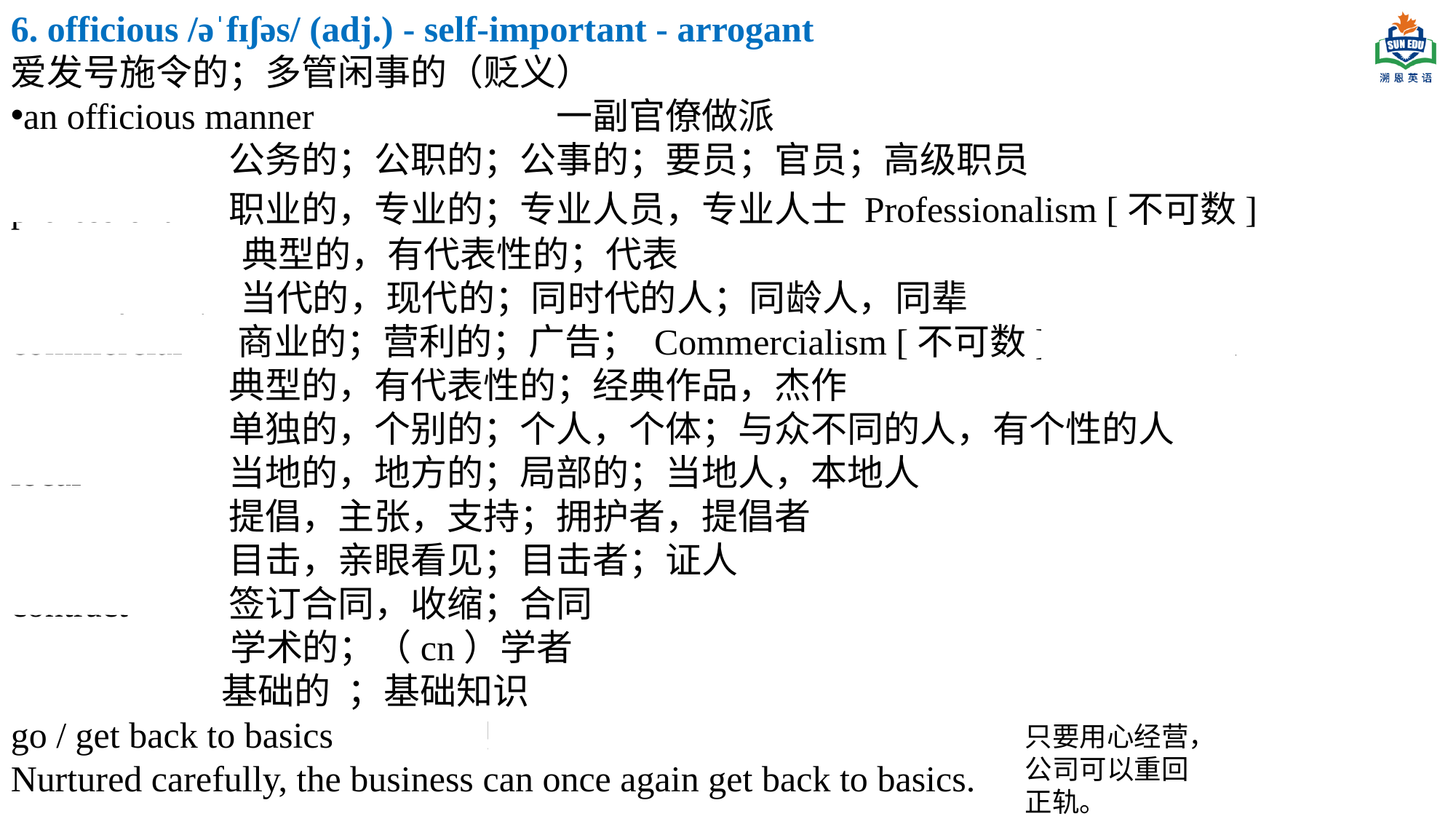

6. officious /əˈfɪʃəs/ (adj.) - self-important - arrogant
爱发号施令的；多管闲事的（贬义）
an officious manner 			一副官僚做派
official   	公务的；公职的；公事的；要员；官员；高级职员
professional	职业的，专业的；专业人员，专业人士 Professionalism [不可数]：职业素养
representative  典型的，有代表性的；代表
contemporary  当代的，现代的；同时代的人；同龄人，同辈
commercial     商业的；营利的；广告； Commercialism [不可数]：商业主义
classic  	典型的，有代表性的；经典作品，杰作
individual	单独的，个别的；个人，个体；与众不同的人，有个性的人
local		当地的，地方的；局部的；当地人，本地人
advocate 	提倡，主张，支持；拥护者，提倡者
witness	目击，亲眼看见；目击者；证人
contract	签订合同，收缩；合同
academic        学术的；（cn）学者
basic              基础的  ；基础知识
go / get back to basics 	回归本原；返璞归真
Nurtured carefully, the business can once again get back to basics.

只要用心经营，公司可以重回正轨。